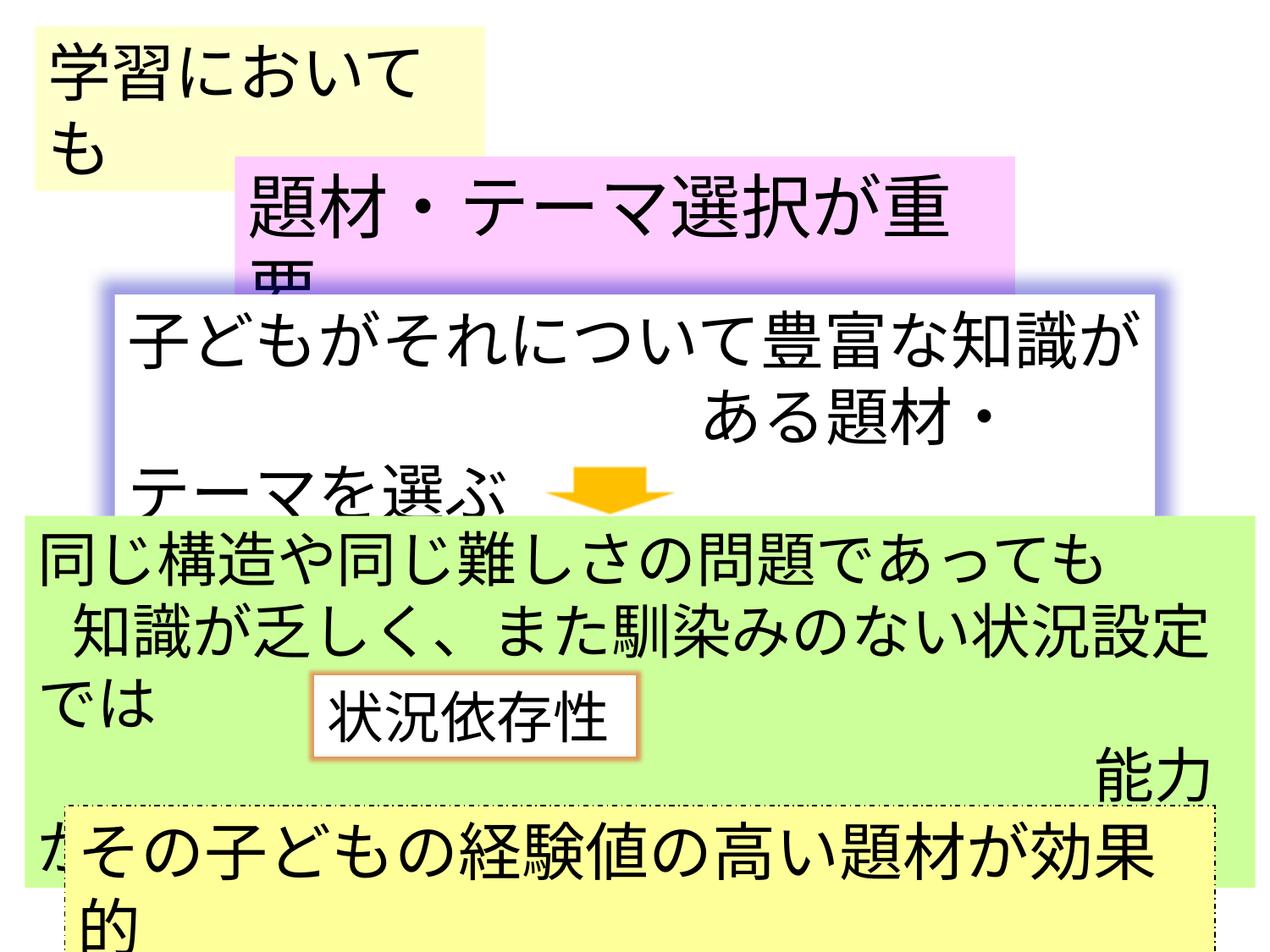

学習においても
題材・テーマ選択が重要
子どもがそれについて豊富な知識が
　　　　　　　　　ある題材・テーマを選ぶ

同じ構造や同じ難しさの問題であっても
　知識が乏しく、また馴染みのない状況設定では
　　　　　　　　　　　　　　　　　　能力が発揮しにくい
状況依存性
その子どもの経験値の高い題材が効果的